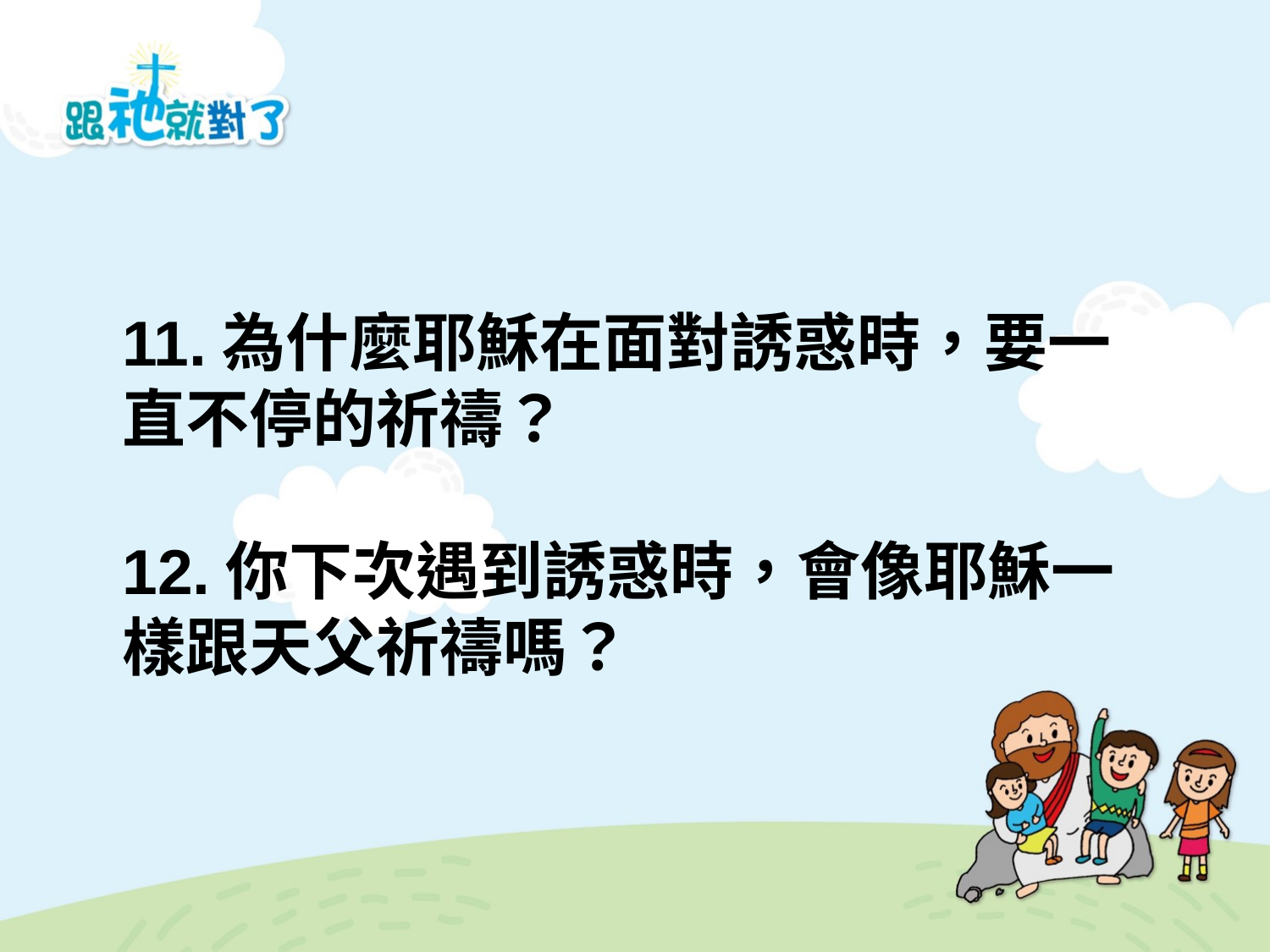

11.為什麼耶穌在面對誘惑時，要一直不停的祈禱？

12.你下次遇到誘惑時，會像耶穌一樣跟天父祈禱嗎？